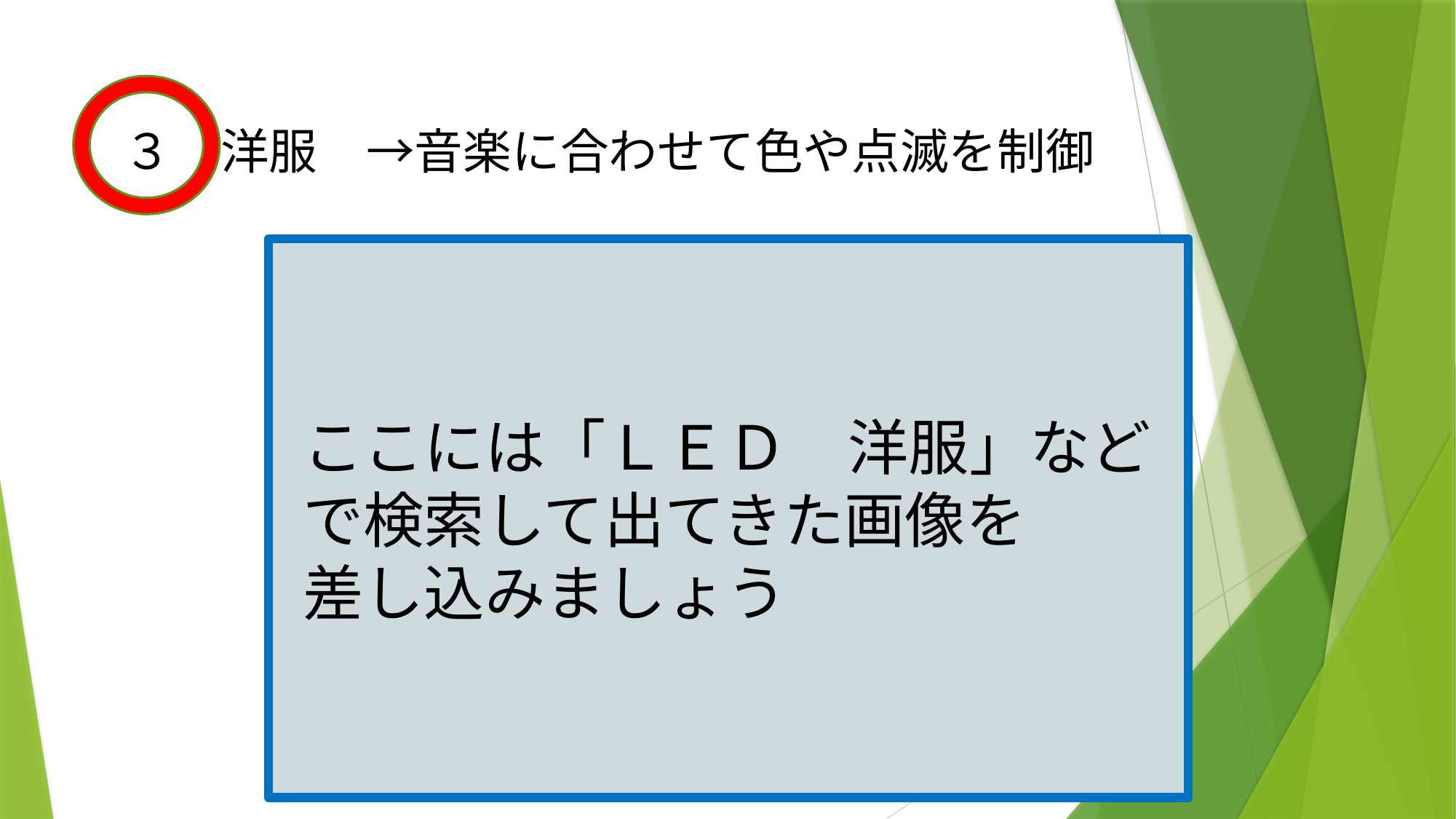

３　洋服　→音楽に合わせて色や点滅を制御

ここには「ＬＥＤ　洋服」などで検索して出てきた画像を
差し込みましょう